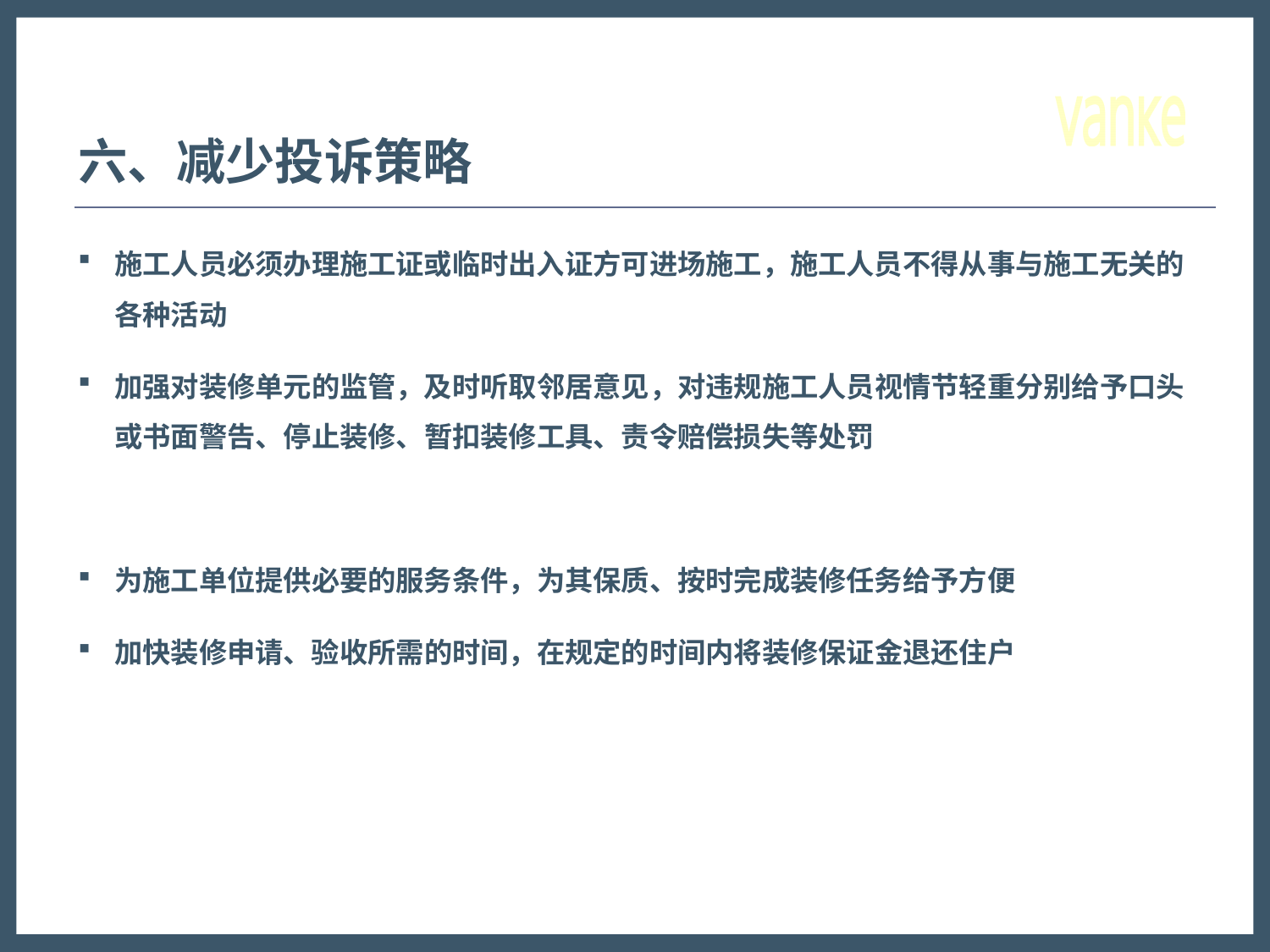

# 六、减少投诉策略
施工人员必须办理施工证或临时出入证方可进场施工，施工人员不得从事与施工无关的各种活动
加强对装修单元的监管，及时听取邻居意见，对违规施工人员视情节轻重分别给予口头或书面警告、停止装修、暂扣装修工具、责令赔偿损失等处罚

为施工单位提供必要的服务条件，为其保质、按时完成装修任务给予方便
加快装修申请、验收所需的时间，在规定的时间内将装修保证金退还住户